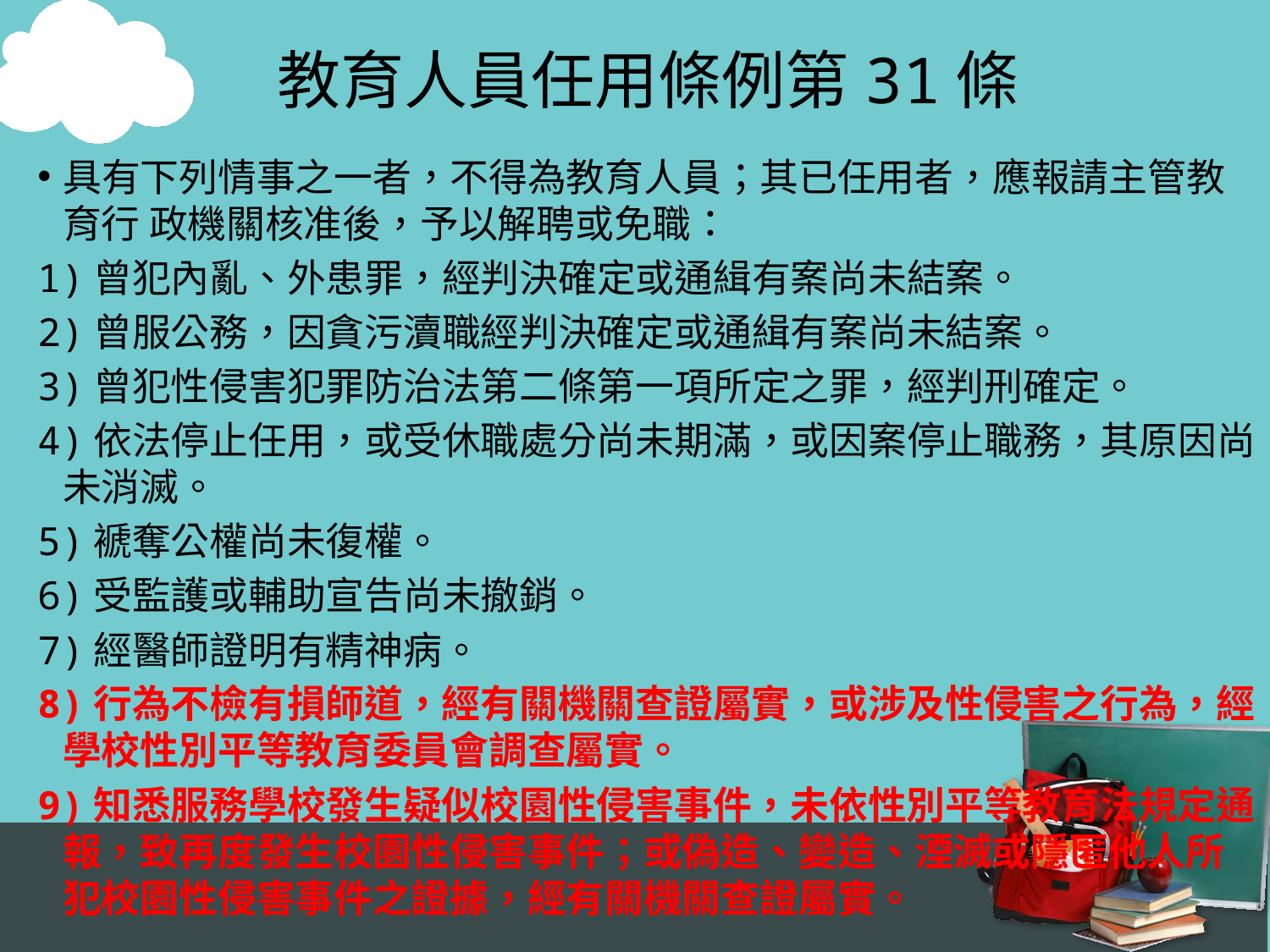

# 教育人員任用條例第31條
具有下列情事之一者，不得為教育人員；其已任用者，應報請主管教育行 政機關核准後，予以解聘或免職：
1)曾犯內亂、外患罪，經判決確定或通緝有案尚未結案。
2)曾服公務，因貪污瀆職經判決確定或通緝有案尚未結案。
3)曾犯性侵害犯罪防治法第二條第一項所定之罪，經判刑確定。
4)依法停止任用，或受休職處分尚未期滿，或因案停止職務，其原因尚 未消滅。
5)褫奪公權尚未復權。
6)受監護或輔助宣告尚未撤銷。
7)經醫師證明有精神病。
8)行為不檢有損師道，經有關機關查證屬實，或涉及性侵害之行為，經學校性別平等教育委員會調查屬實。
9)知悉服務學校發生疑似校園性侵害事件，未依性別平等教育法規定通報，致再度發生校園性侵害事件；或偽造、變造、湮滅或隱匿他人所 犯校園性侵害事件之證據，經有關機關查證屬實。